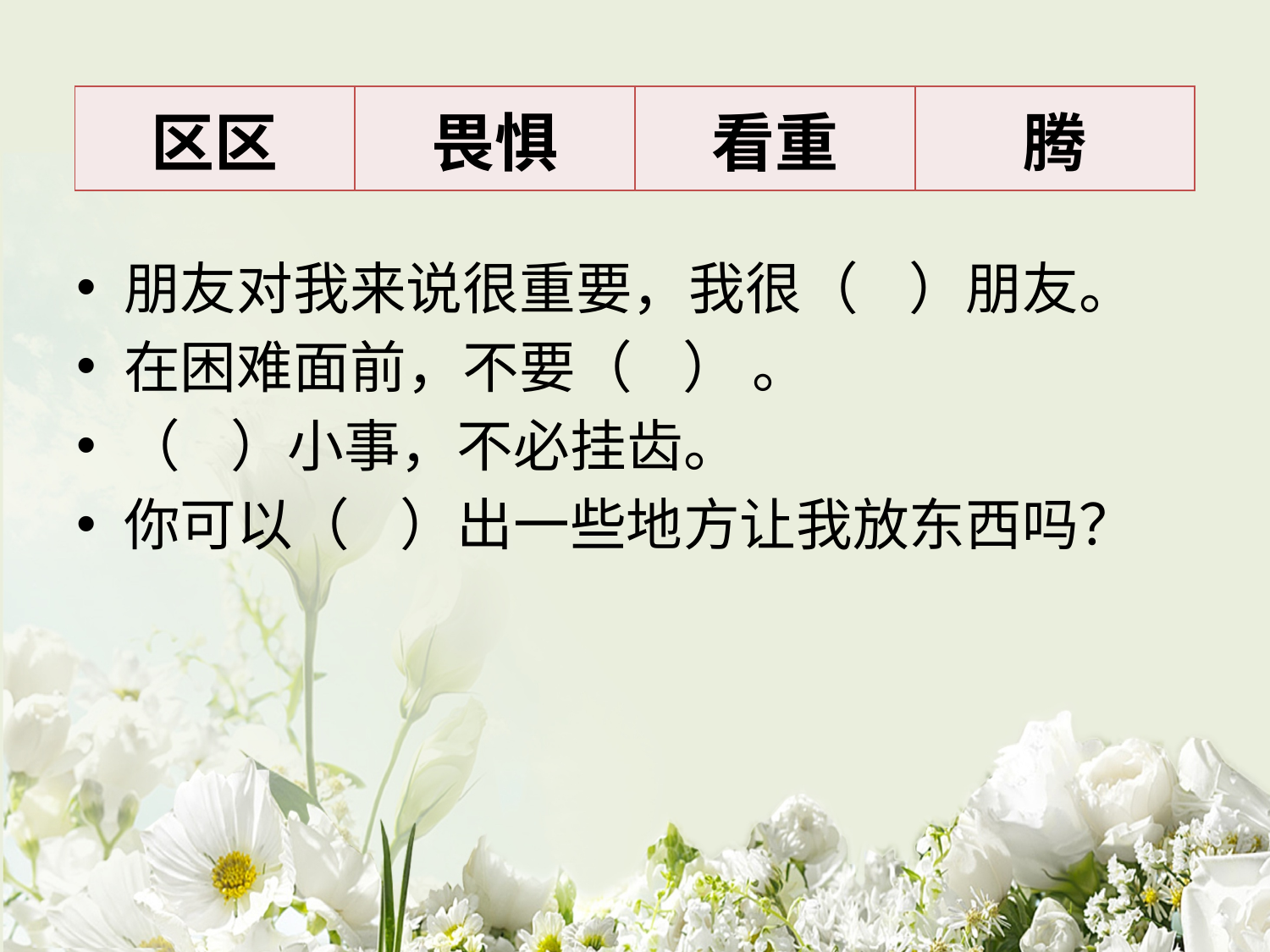

| 区区 | 畏惧 | 看重 | 腾 |
| --- | --- | --- | --- |
朋友对我来说很重要，我很（    ）朋友。
在困难面前，不要（    ） 。
（    ）小事，不必挂齿。
你可以（    ）出一些地方让我放东西吗？